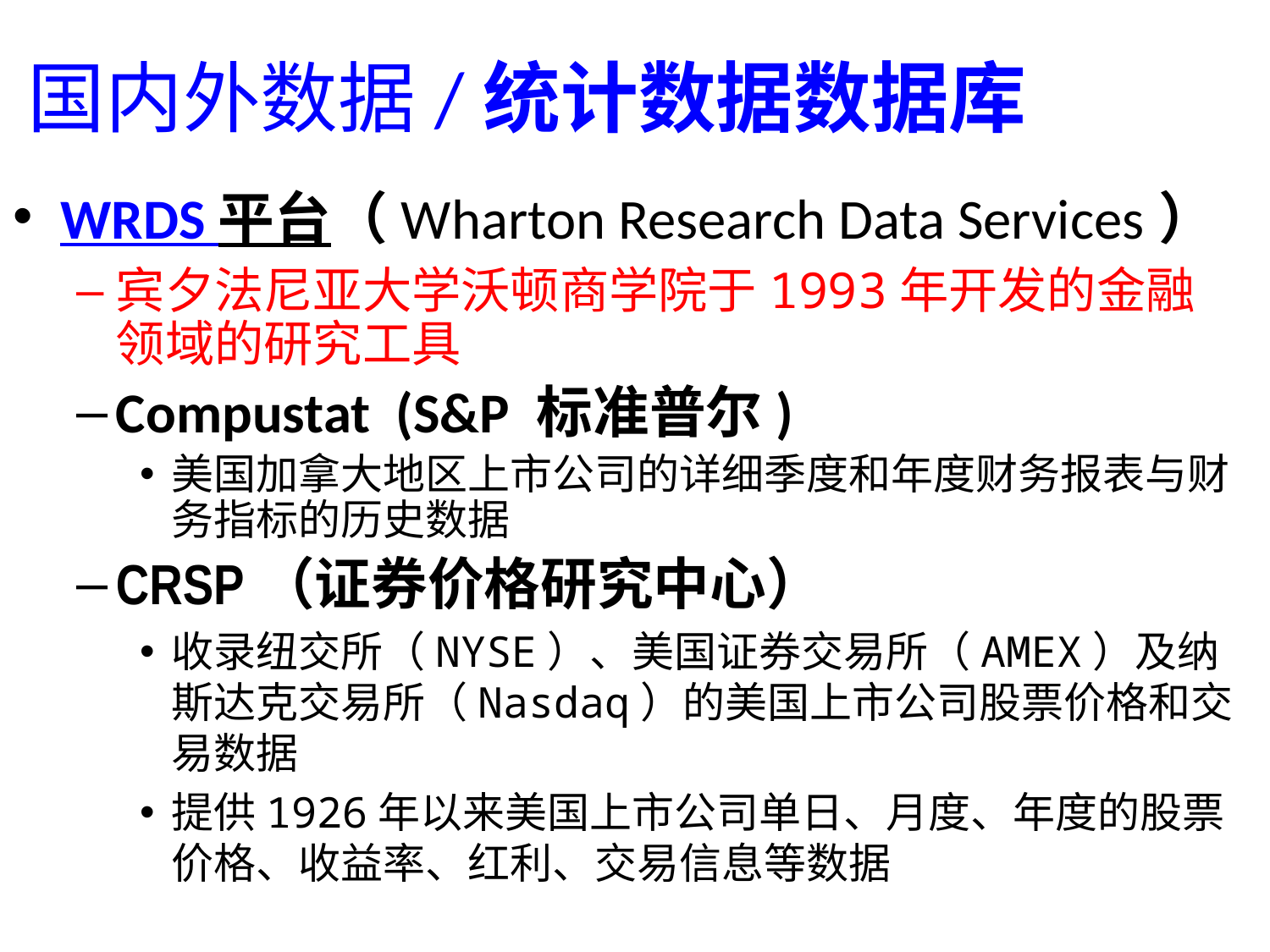

# 国内外数据/统计数据数据库
WRDS 平台（Wharton Research Data Services）
宾夕法尼亚大学沃顿商学院于1993年开发的金融领域的研究工具
Compustat  (S&P 标准普尔)
美国加拿大地区上市公司的详细季度和年度财务报表与财务指标的历史数据
CRSP（证券价格研究中心）
收录纽交所（NYSE）、美国证券交易所（AMEX）及纳斯达克交易所（Nasdaq）的美国上市公司股票价格和交易数据
提供1926年以来美国上市公司单日、月度、年度的股票价格、收益率、红利、交易信息等数据